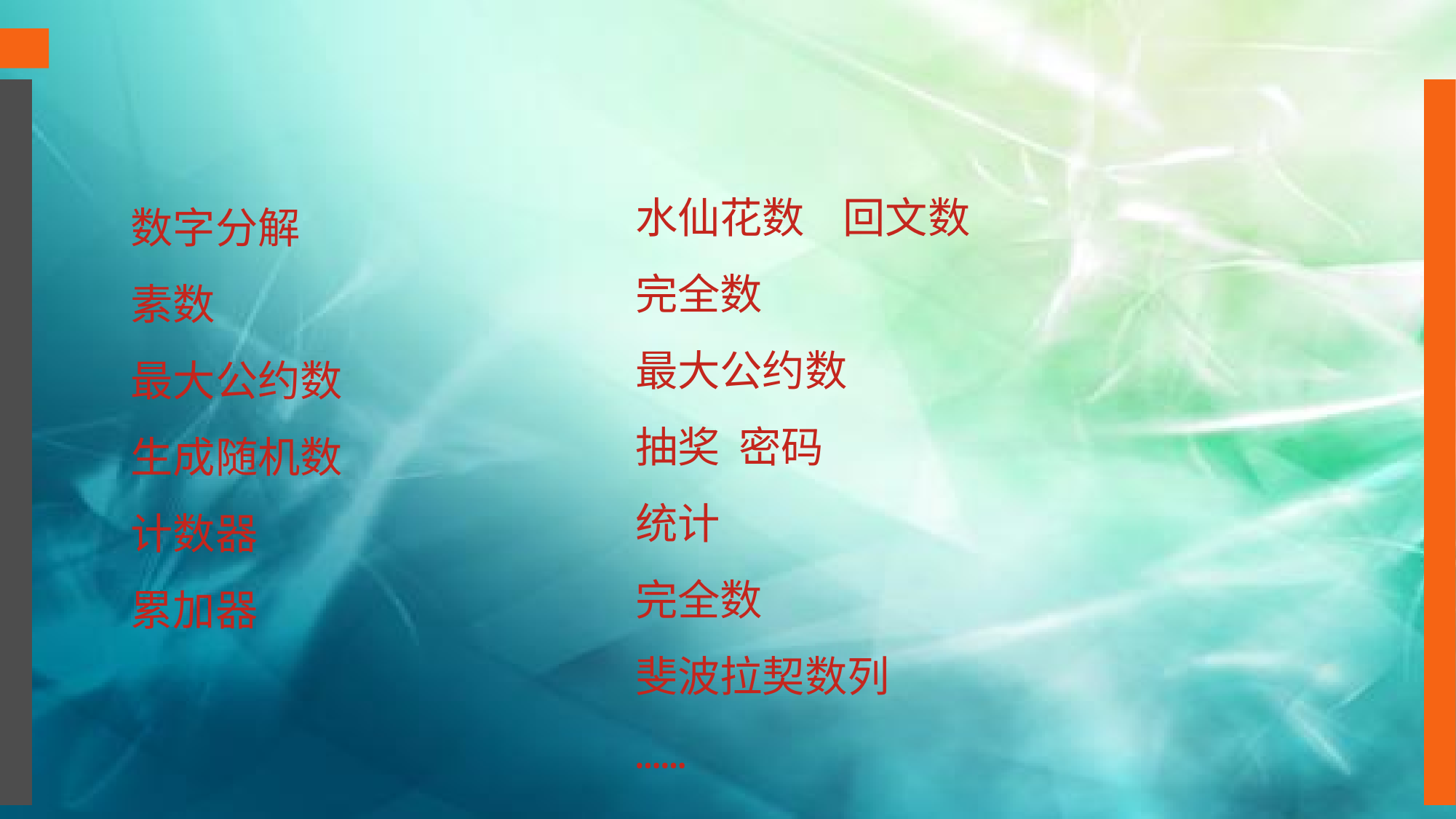

水仙花数    回文数
完全数
最大公约数
抽奖  密码
统计
完全数
斐波拉契数列
……
数字分解
素数
最大公约数
生成随机数
计数器
累加器